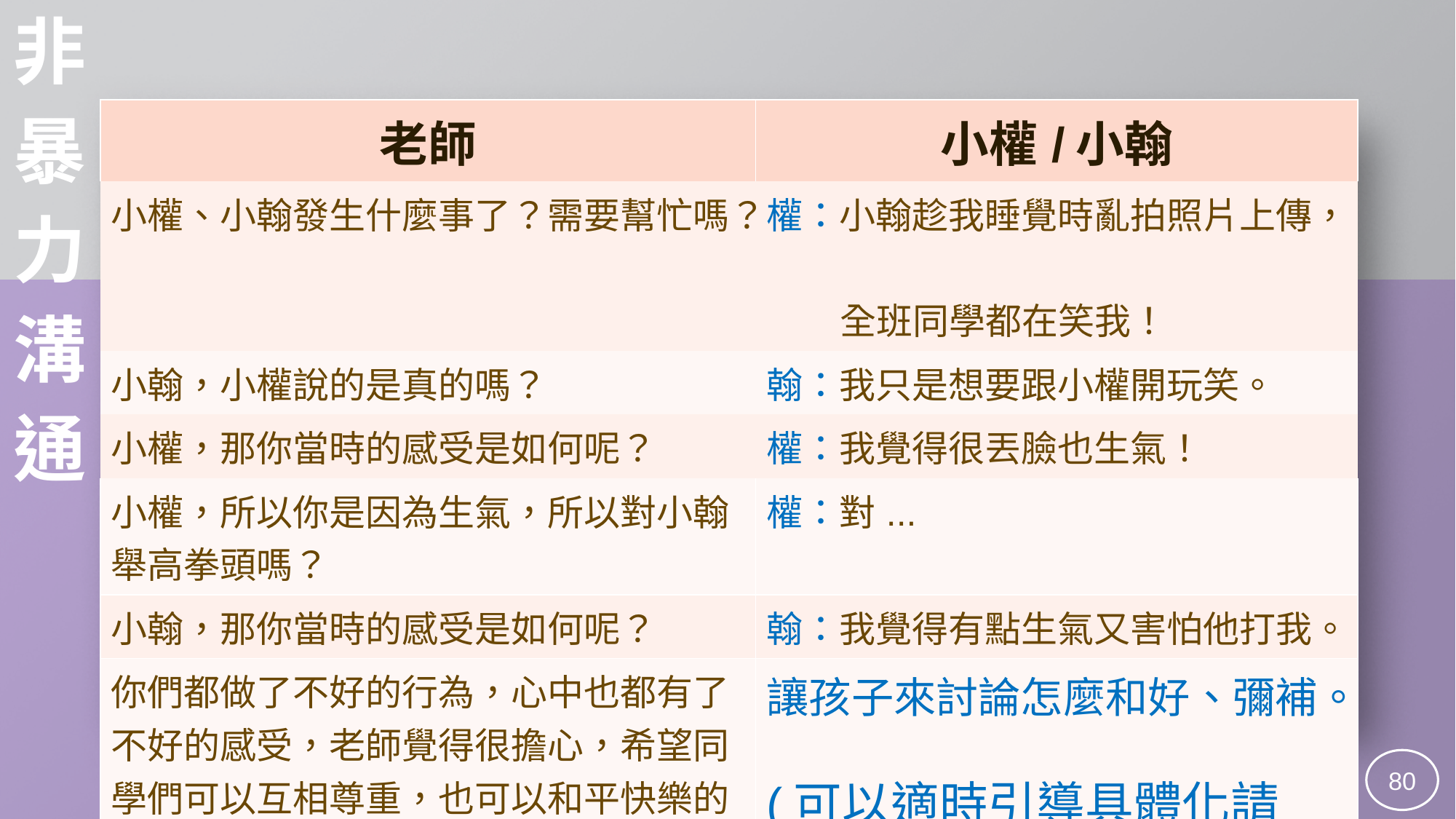

非
暴
力
溝
通
| 老師 | 小權/小翰 |
| --- | --- |
| 小權、小翰發生什麼事了？需要幫忙嗎？ | 權：小翰趁我睡覺時亂拍照片上傳， 全班同學都在笑我！ |
| 小翰，小權說的是真的嗎？ | 翰：我只是想要跟小權開玩笑。 |
| 小權，那你當時的感受是如何呢？ | 權：我覺得很丟臉也生氣！ |
| 小權，所以你是因為生氣，所以對小翰舉高拳頭嗎？ | 權：對... |
| 小翰，那你當時的感受是如何呢？ | 翰：我覺得有點生氣又害怕他打我。 |
| 你們都做了不好的行為，心中也都有了不好的感受，老師覺得很擔心，希望同學們可以互相尊重，也可以和平快樂的相處，你們覺得現在可以怎麼做呢？ | 讓孩子來討論怎麼和好、彌補。 (可以適時引導具體化請求) |
80